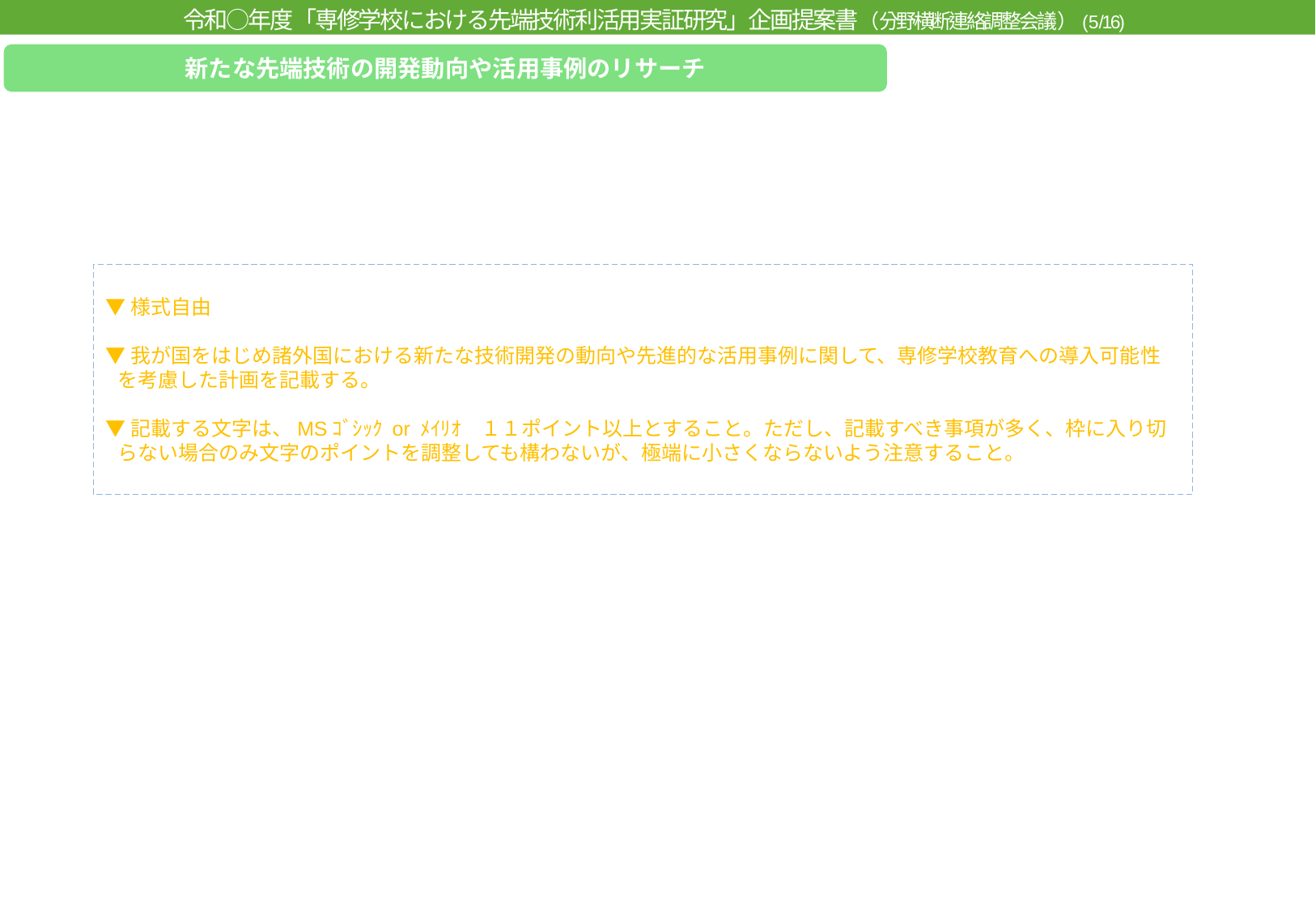

令和○年度「専修学校における先端技術利活用実証研究」企画提案書（分野横断連絡調整会議）(5/16)
新たな先端技術の開発動向や活用事例のリサーチ

▼様式自由

▼我が国をはじめ諸外国における新たな技術開発の動向や先進的な活用事例に関して、専修学校教育への導入可能性を考慮した計画を記載する。

▼記載する文字は、MSｺﾞｼｯｸ or ﾒｲﾘｵ　１１ポイント以上とすること。ただし、記載すべき事項が多く、枠に入り切らない場合のみ文字のポイントを調整しても構わないが、極端に小さくならないよう注意すること。